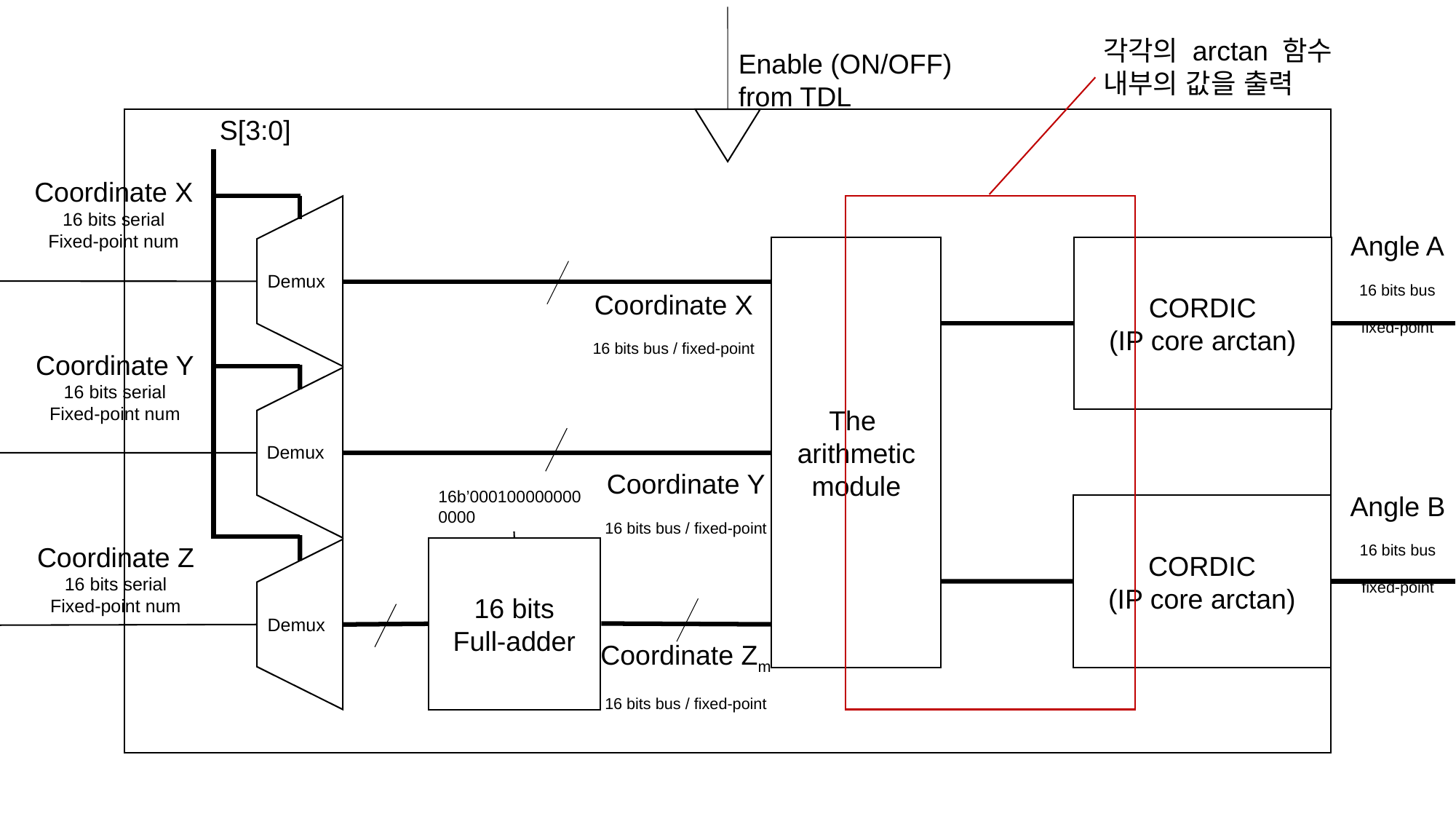

각각의 arctan 함수
내부의 값을 출력
Enable (ON/OFF) from TDL
S[3:0]

Coordinate X
16 bits serial
Fixed-point num

Angle A
16 bits bus
fixed-point
The
arithmetic module
CORDIC
(IP core arctan)

Demux
Coordinate X
16 bits bus / fixed-point
Coordinate Y
16 bits serial
Fixed-point num

Demux
Coordinate Y
16 bits bus / fixed-point
16b’0001000000000000
Angle B
16 bits bus
fixed-point
CORDIC
(IP core arctan)
Coordinate Z
16 bits serial
Fixed-point num
16 bits
Full-adder

Demux
Coordinate Zm
16 bits bus / fixed-point